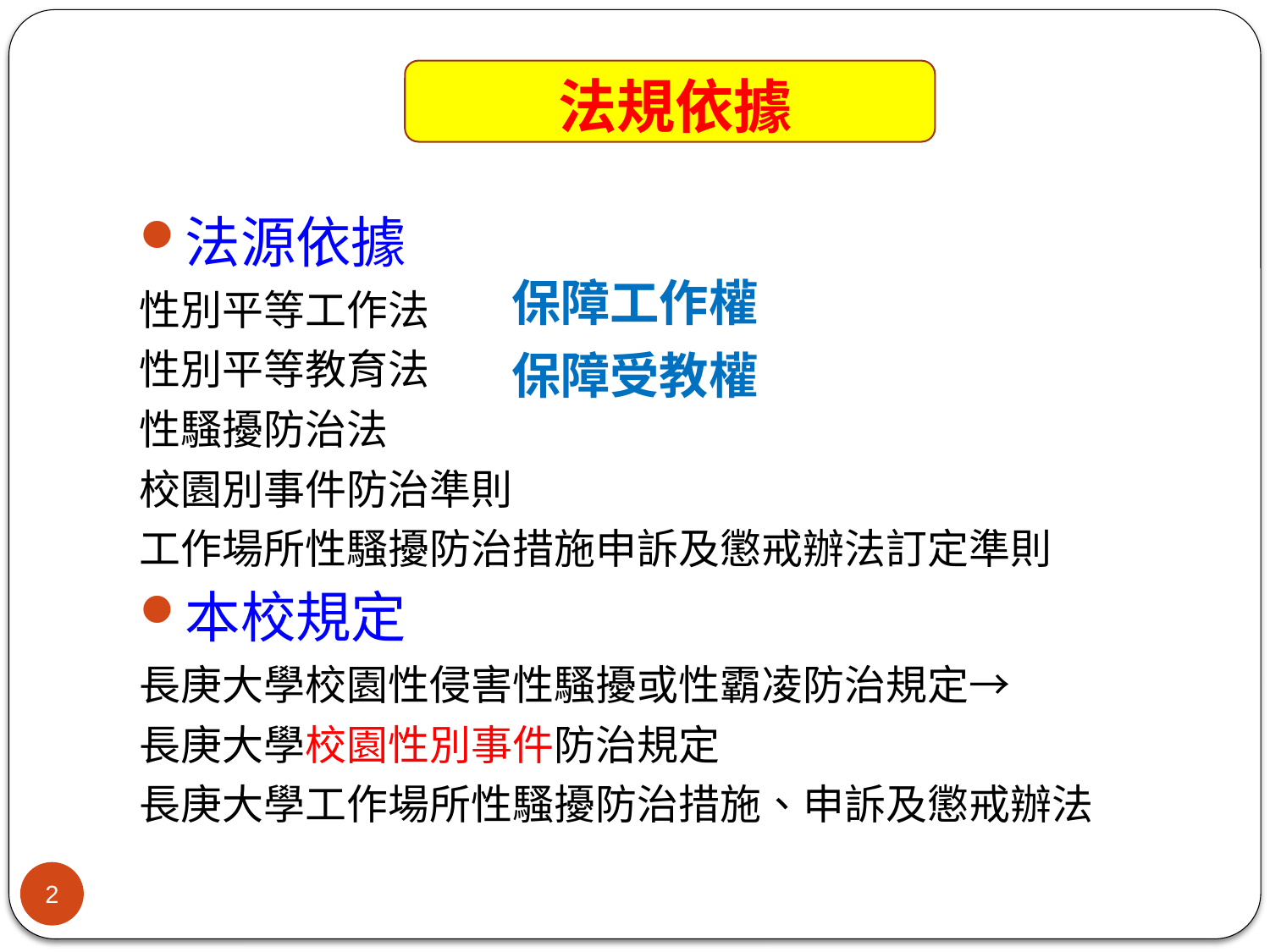

法規依據
法源依據
性別平等工作法
性別平等教育法
性騷擾防治法
校園別事件防治準則
工作場所性騷擾防治措施申訴及懲戒辦法訂定準則
本校規定
長庚大學校園性侵害性騷擾或性霸凌防治規定→
長庚大學校園性別事件防治規定
長庚大學工作場所性騷擾防治措施、申訴及懲戒辦法

保障工作權
保障受教權
2